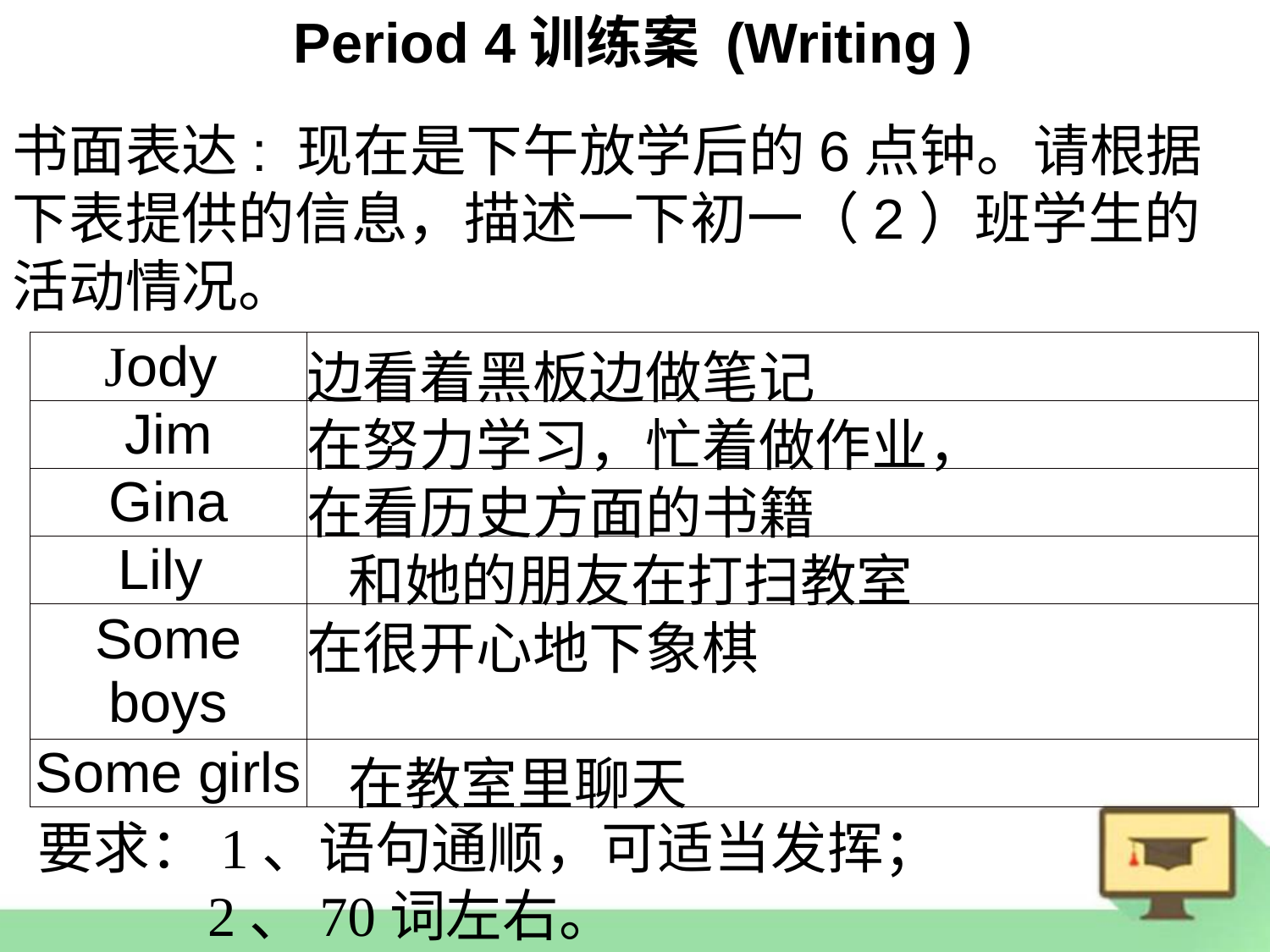

Period 4训练案 (Writing )
书面表达: 现在是下午放学后的6点钟。请根据下表提供的信息，描述一下初一（2）班学生的活动情况。
| Jody | 边看着黑板边做笔记 |
| --- | --- |
| Jim | 在努力学习，忙着做作业， |
| Gina | 在看历史方面的书籍 |
| Lily | 和她的朋友在打扫教室 |
| Some boys | 在很开心地下象棋 |
| Some girls | 在教室里聊天 |
要求：1、语句通顺，可适当发挥；
            2、70词左右。